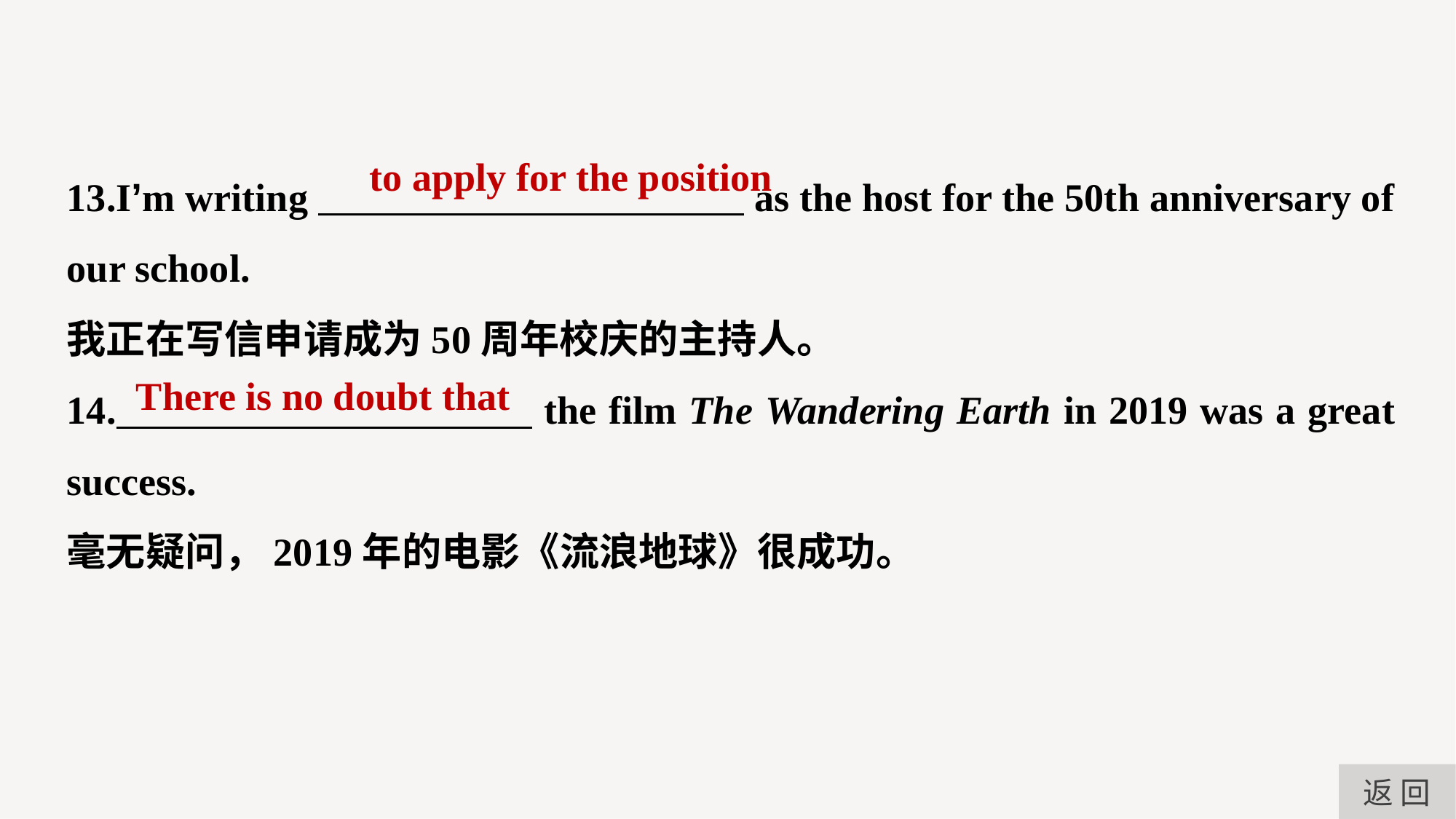

13.I’m writing                                            as the host for the 50th anniversary of our school.
我正在写信申请成为50周年校庆的主持人。
14.                                   the film The Wandering Earth in 2019 was a great success.
毫无疑问，2019年的电影《流浪地球》很成功。
to apply for the position
There is no doubt that
返 回